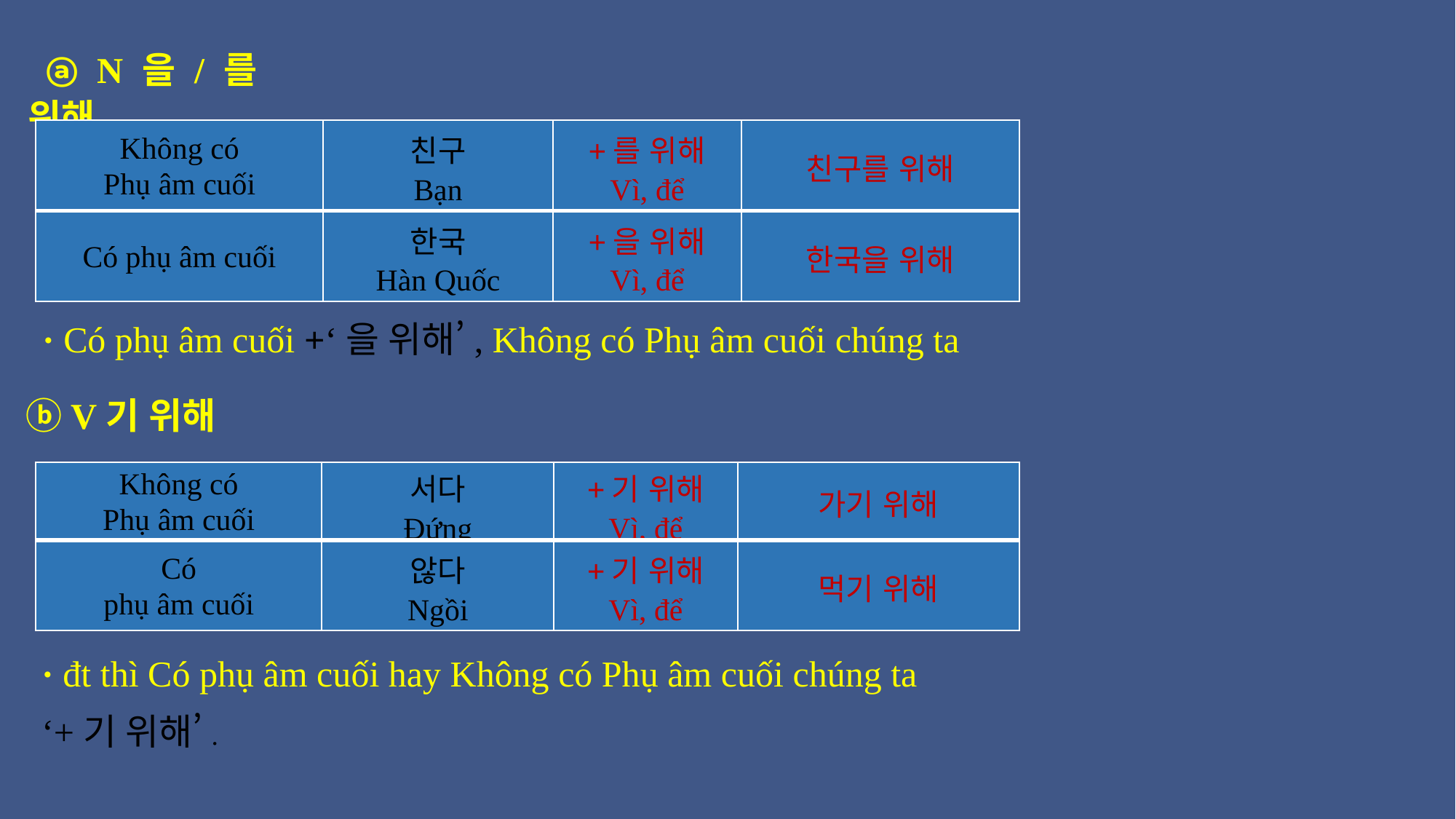

ⓐ N을/를 위해
| Không có Phụ âm cuối | 친구 Bạn | +를 위해 Vì, để | 친구를 위해 |
| --- | --- | --- | --- |
| Có phụ âm cuối | 한국 Hàn Quốc | +을 위해 Vì, để | 한국을 위해 |
· Có phụ âm cuối +‘을 위해’, Không có Phụ âm cuối chúng ta
 ⓑ V기 위해
| Không có Phụ âm cuối | 서다 Đứng | +기 위해 Vì, để | 가기 위해 |
| --- | --- | --- | --- |
| Có phụ âm cuối | 않다 Ngồi | +기 위해 Vì, để | 먹기 위해 |
· đt thì Có phụ âm cuối hay Không có Phụ âm cuối chúng ta
‘+기 위해’.